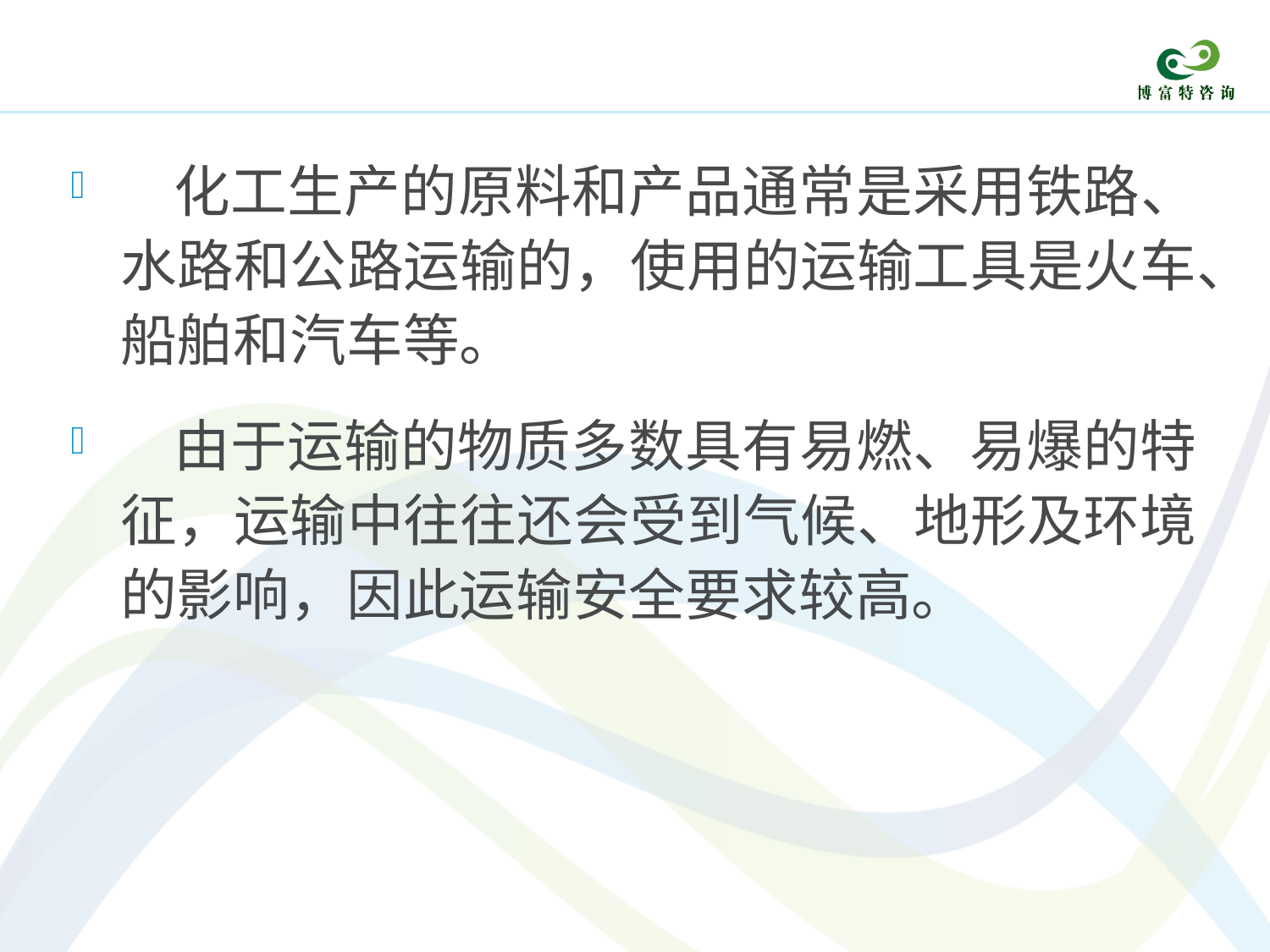

#
   化工生产的原料和产品通常是采用铁路、水路和公路运输的，使用的运输工具是火车、船舶和汽车等。
   由于运输的物质多数具有易燃、易爆的特征，运输中往往还会受到气候、地形及环境的影响，因此运输安全要求较高。